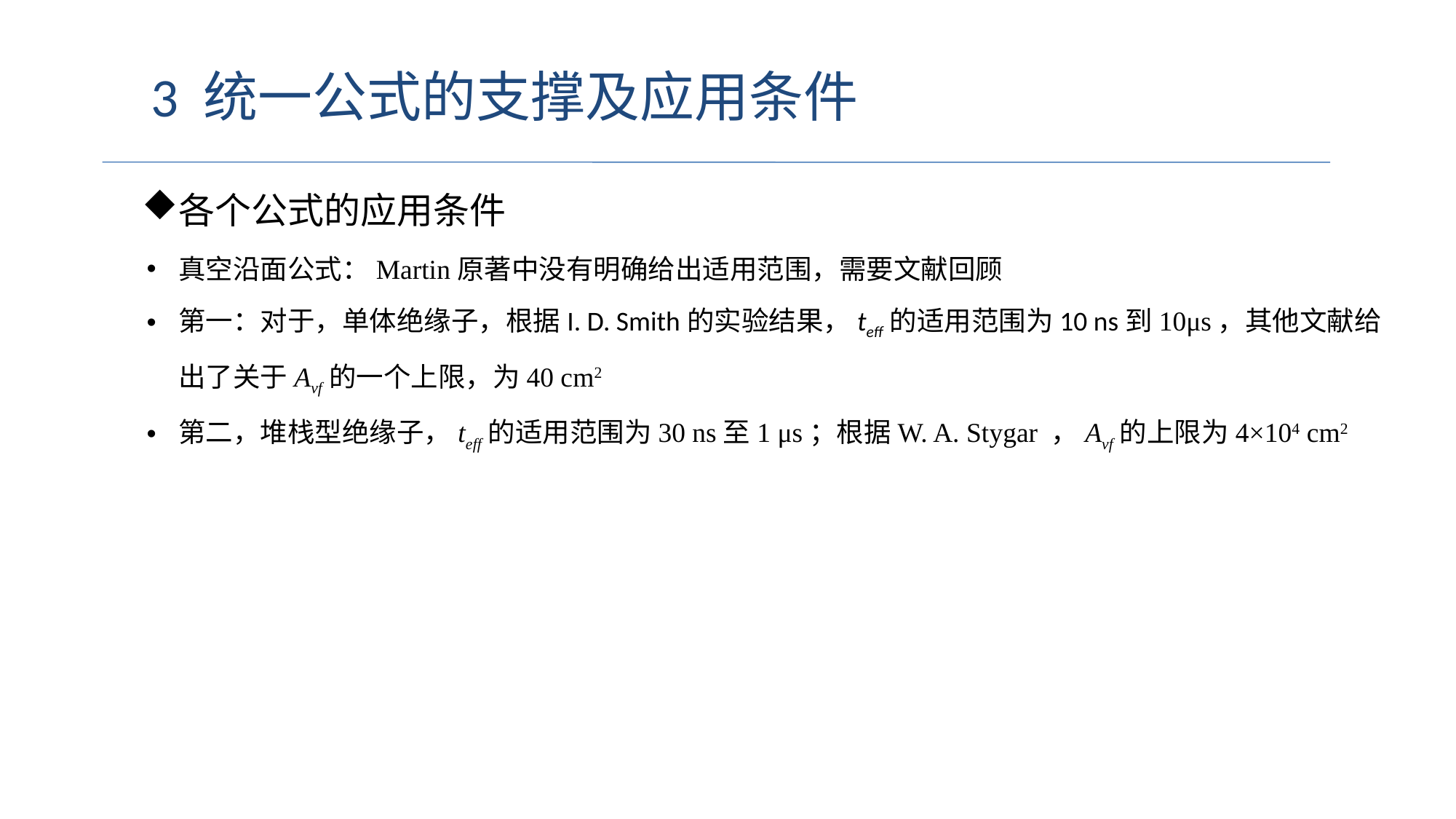

3 统一公式的支撑及应用条件

各个公式的应用条件

真空沿面公式：Martin原著中没有明确给出适用范围，需要文献回顾
第一：对于，单体绝缘子，根据I. D. Smith的实验结果，teff的适用范围为10 ns到10μs，其他文献给出了关于Avf的一个上限，为40 cm2
第二，堆栈型绝缘子，teff的适用范围为30 ns至1 μs；根据W. A. Stygar ，Avf的上限为4×104 cm2